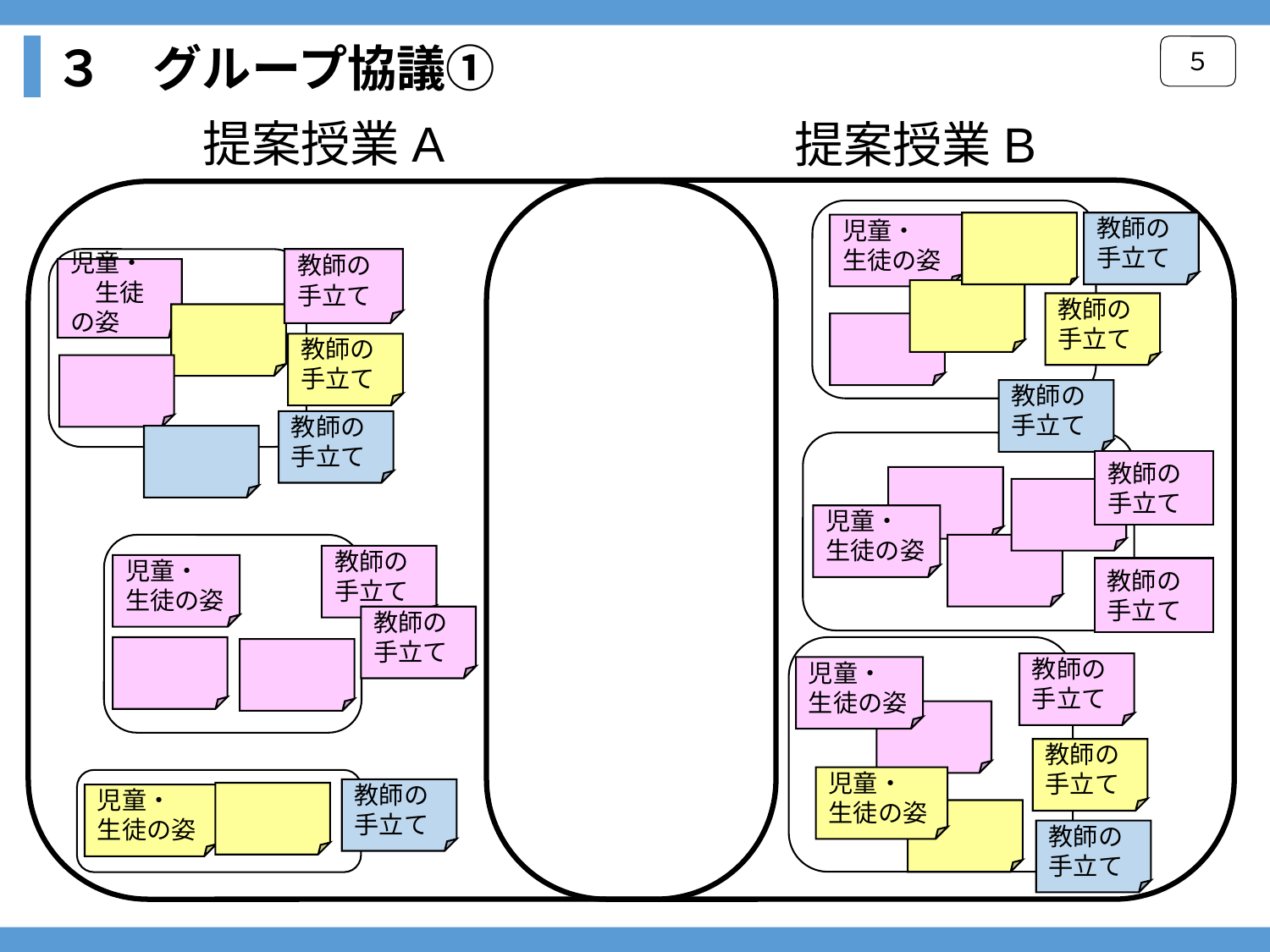

３　グループ協議①

５
提案授業A
提案授業B

教師の手立て

児童・
生徒の姿
教師の手立て

児童・　生徒の姿

教師の手立て

教師の手立て

教師の手立て
教師の手立て

教師の手立て

児童・　生徒の姿

教師の手立て
児童・　生徒の姿
教師の手立て
教師の手立て

教師の手立て
児童・　生徒の姿

教師の手立て
児童・
生徒の姿

教師の手立て

児童・
生徒の姿

教師の手立て